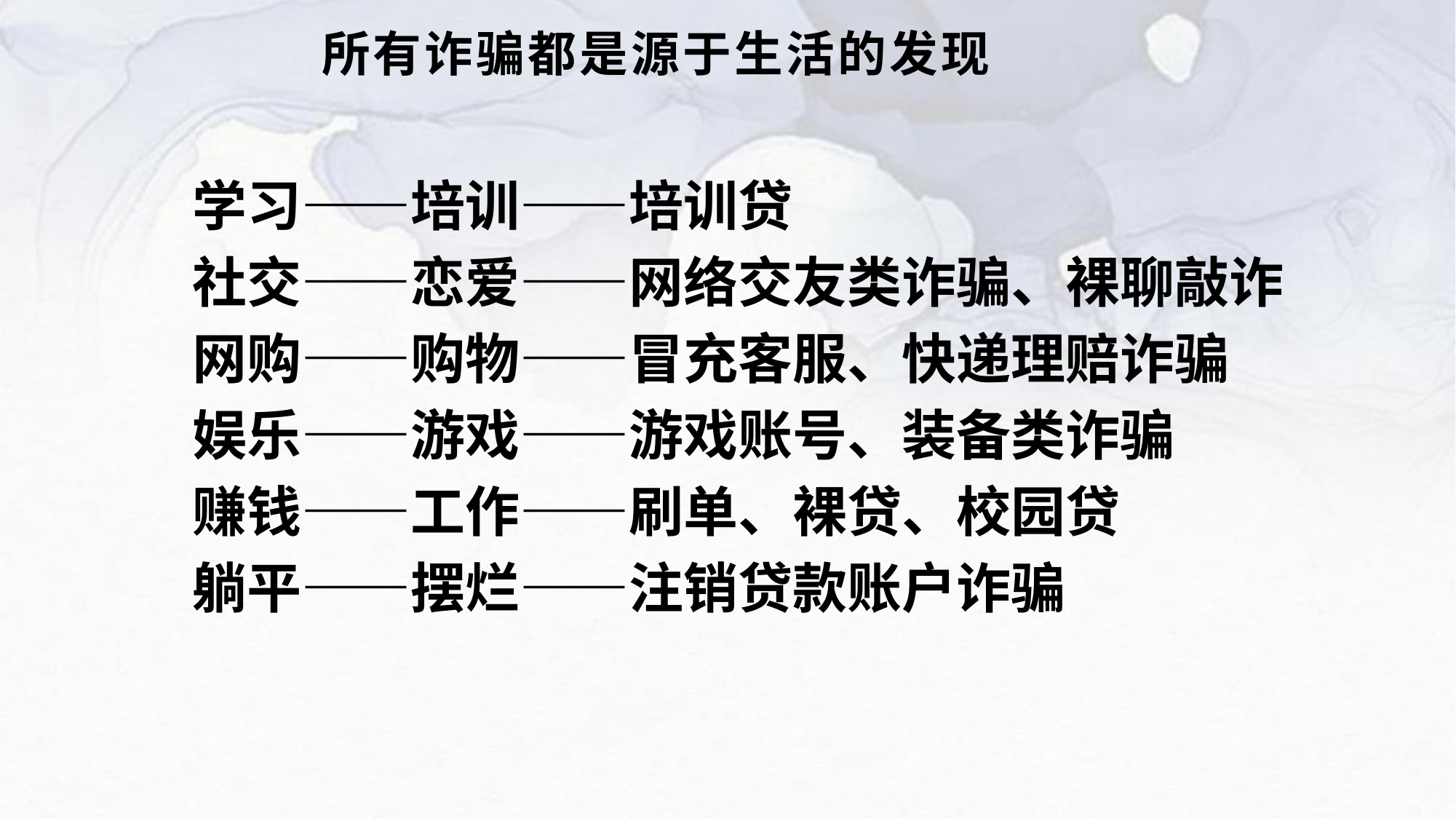

所有诈骗都是源于生活的发现
学习——培训——培训贷
社交——恋爱——网络交友类诈骗、裸聊敲诈
网购——购物——冒充客服、快递理赔诈骗
娱乐——游戏——游戏账号、装备类诈骗
赚钱——工作——刷单、裸贷、校园贷
躺平——摆烂——注销贷款账户诈骗